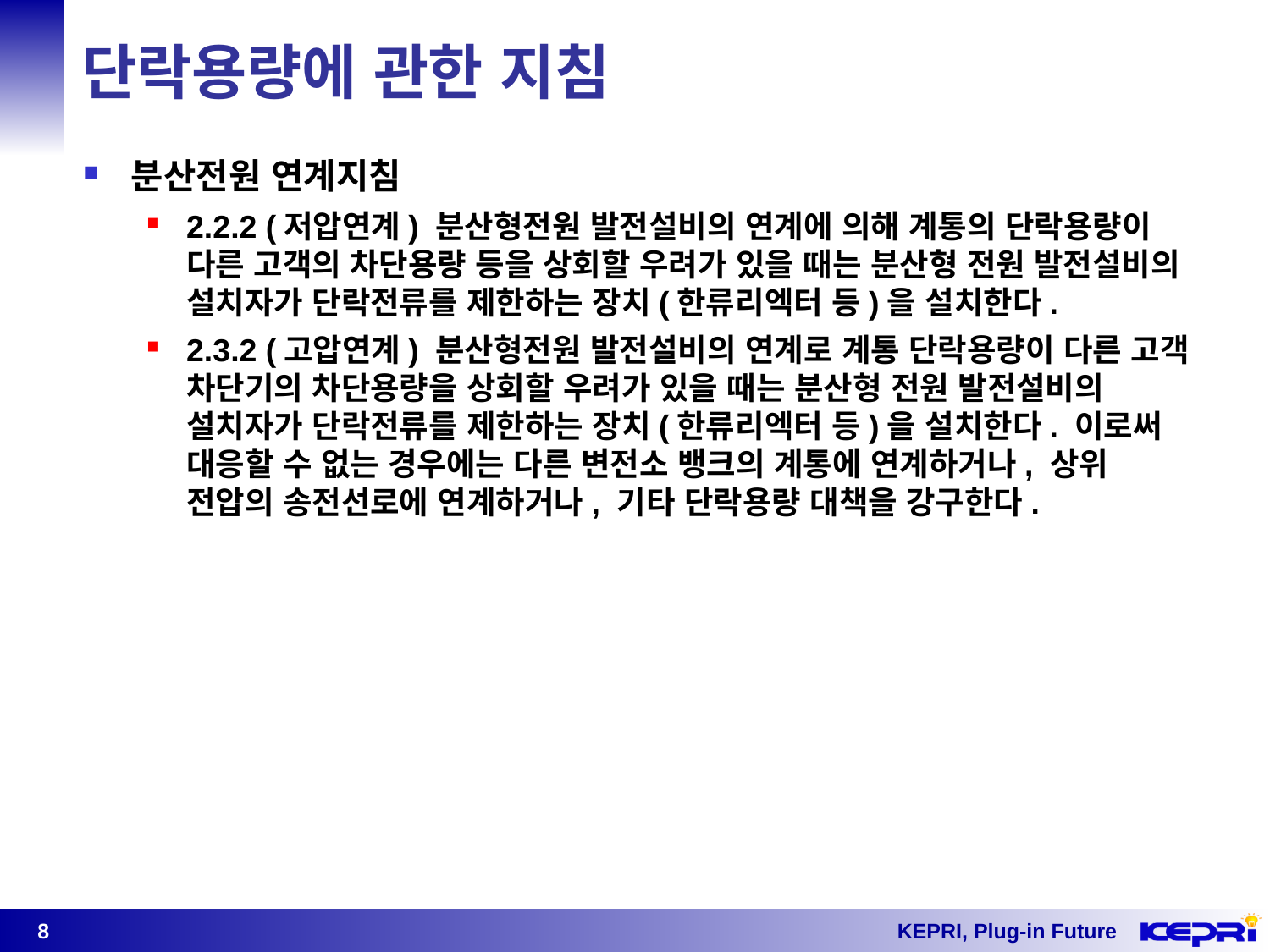

단락용량에 관한 지침
분산전원 연계지침
2.2.2 (저압연계) 분산형전원 발전설비의 연계에 의해 계통의 단락용량이 다른 고객의 차단용량 등을 상회할 우려가 있을 때는 분산형 전원 발전설비의 설치자가 단락전류를 제한하는 장치(한류리엑터 등)을 설치한다.
2.3.2 (고압연계) 분산형전원 발전설비의 연계로 계통 단락용량이 다른 고객 차단기의 차단용량을 상회할 우려가 있을 때는 분산형 전원 발전설비의 설치자가 단락전류를 제한하는 장치(한류리엑터 등)을 설치한다. 이로써 대응할 수 없는 경우에는 다른 변전소 뱅크의 계통에 연계하거나, 상위 전압의 송전선로에 연계하거나, 기타 단락용량 대책을 강구한다.